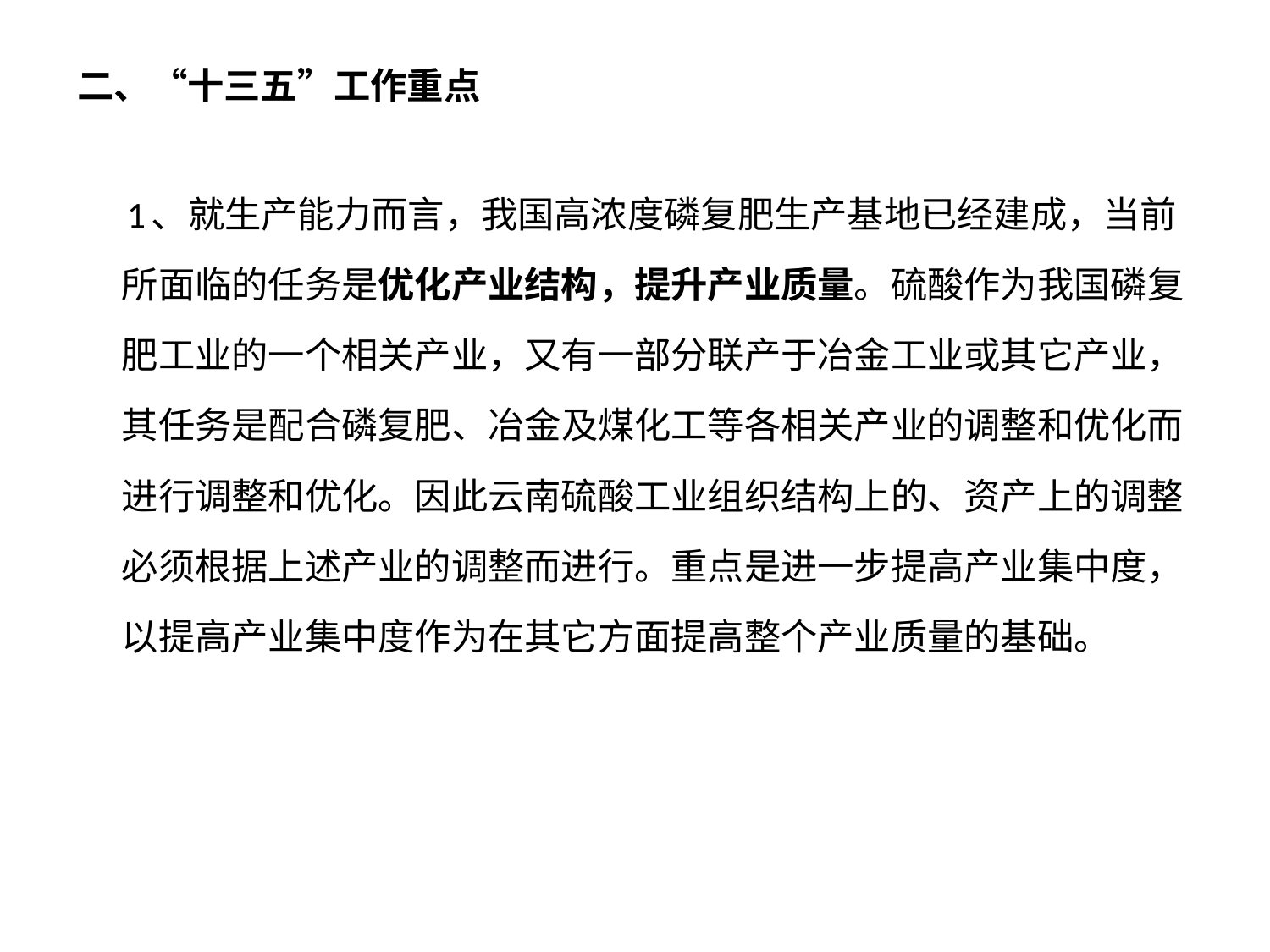

二、“十三五”工作重点

      1、就生产能力而言，我国高浓度磷复肥生产基地已经建成，当前所面临的任务是优化产业结构，提升产业质量。硫酸作为我国磷复肥工业的一个相关产业，又有一部分联产于冶金工业或其它产业，其任务是配合磷复肥、冶金及煤化工等各相关产业的调整和优化而进行调整和优化。因此云南硫酸工业组织结构上的、资产上的调整必须根据上述产业的调整而进行。重点是进一步提高产业集中度，以提高产业集中度作为在其它方面提高整个产业质量的基础。